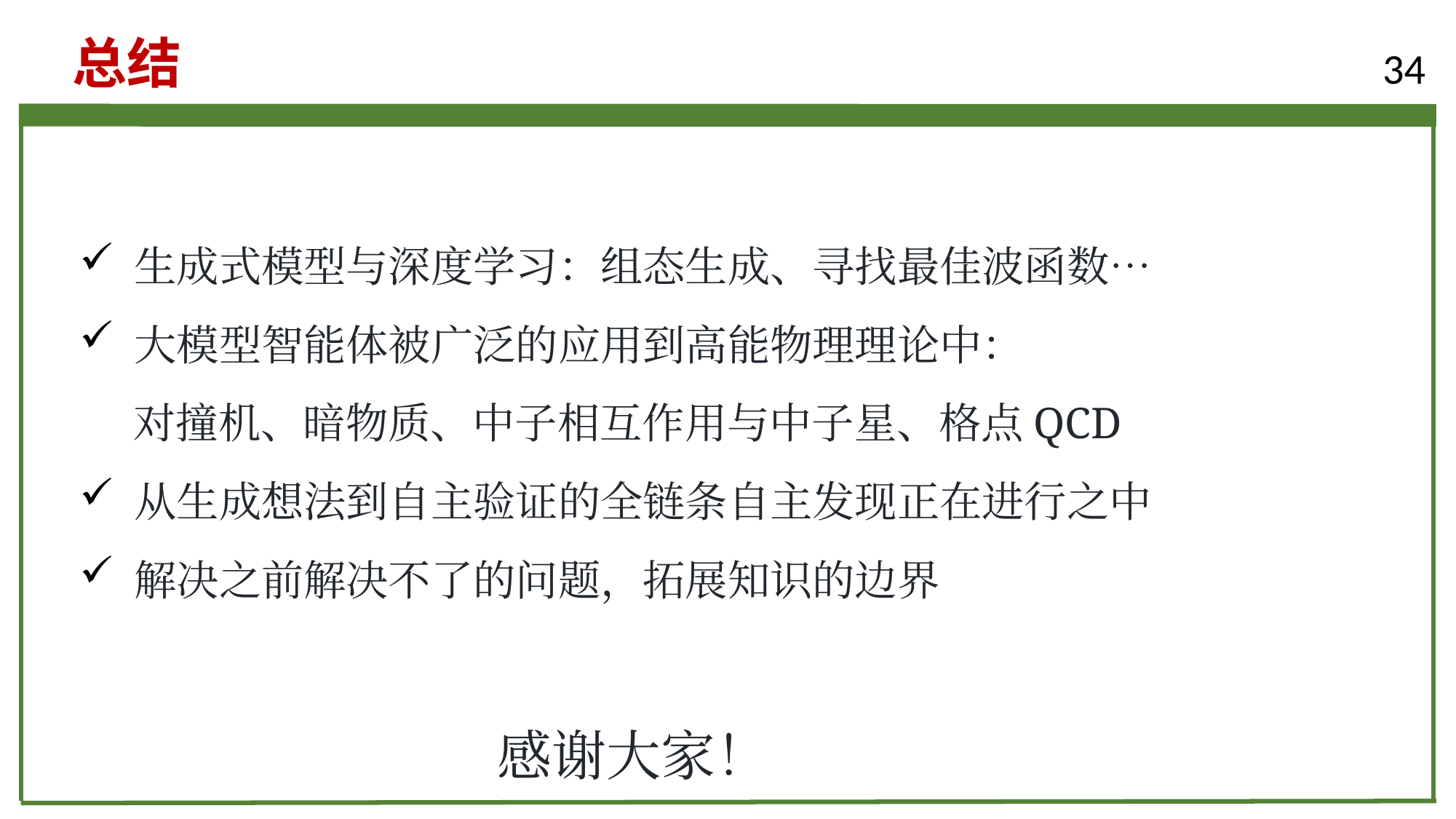

总结
34

生成式模型与深度学习：组态生成、寻找最佳波函数…
大模型智能体被广泛的应用到高能物理理论中：
    对撞机、暗物质、中子相互作用与中子星、格点QCD
从生成想法到自主验证的全链条自主发现正在进行之中
解决之前解决不了的问题，拓展知识的边界
感谢大家！